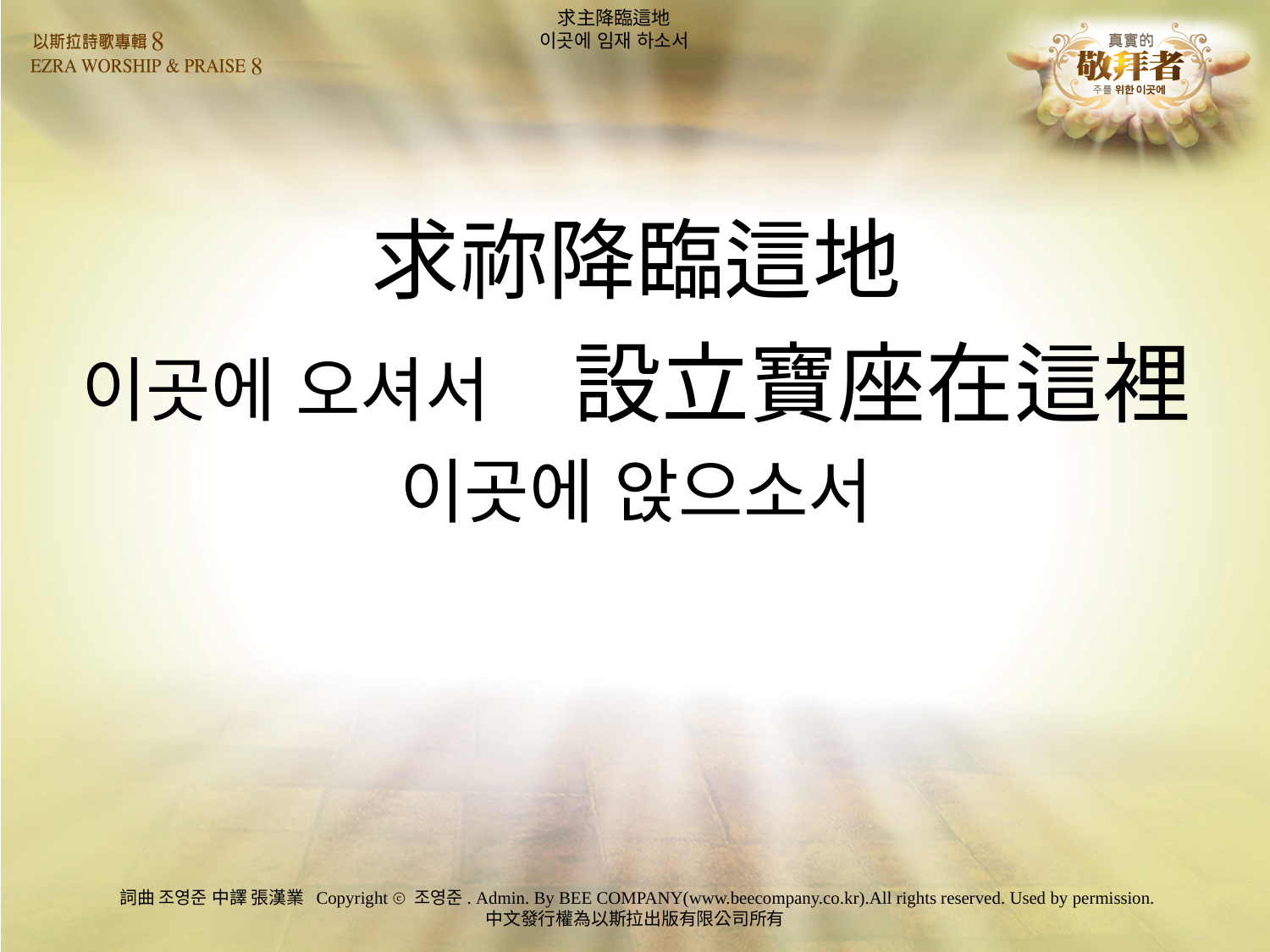

# 求主降臨這地 이곳에 임재 하소서
求祢降臨這地
이곳에 오셔서     設立寶座在這裡
이곳에 앉으소서
詞曲 조영준 中譯 張漢業  Copyright ⓒ 조영준. Admin. By BEE COMPANY(www.beecompany.co.kr).All rights reserved. Used by permission.
中文發行權為以斯拉出版有限公司所有